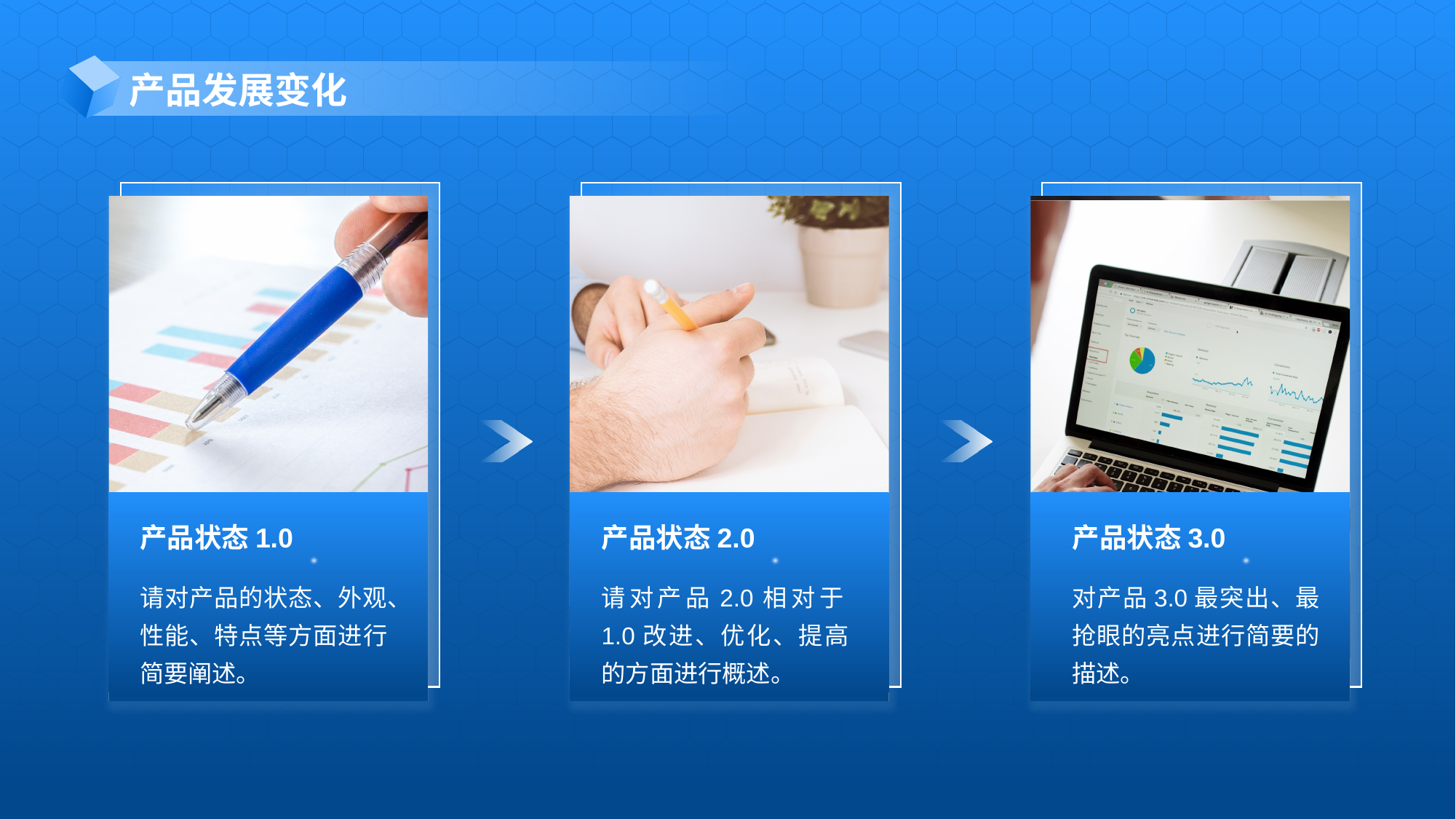

产品发展变化

产品状态1.0
产品状态2.0
产品状态3.0

请对产品的状态、外观、性能、特点等方面进行简要阐述。
请对产品2.0相对于1.0改进、优化、提高的方面进行概述。
对产品3.0最突出、最抢眼的亮点进行简要的描述。